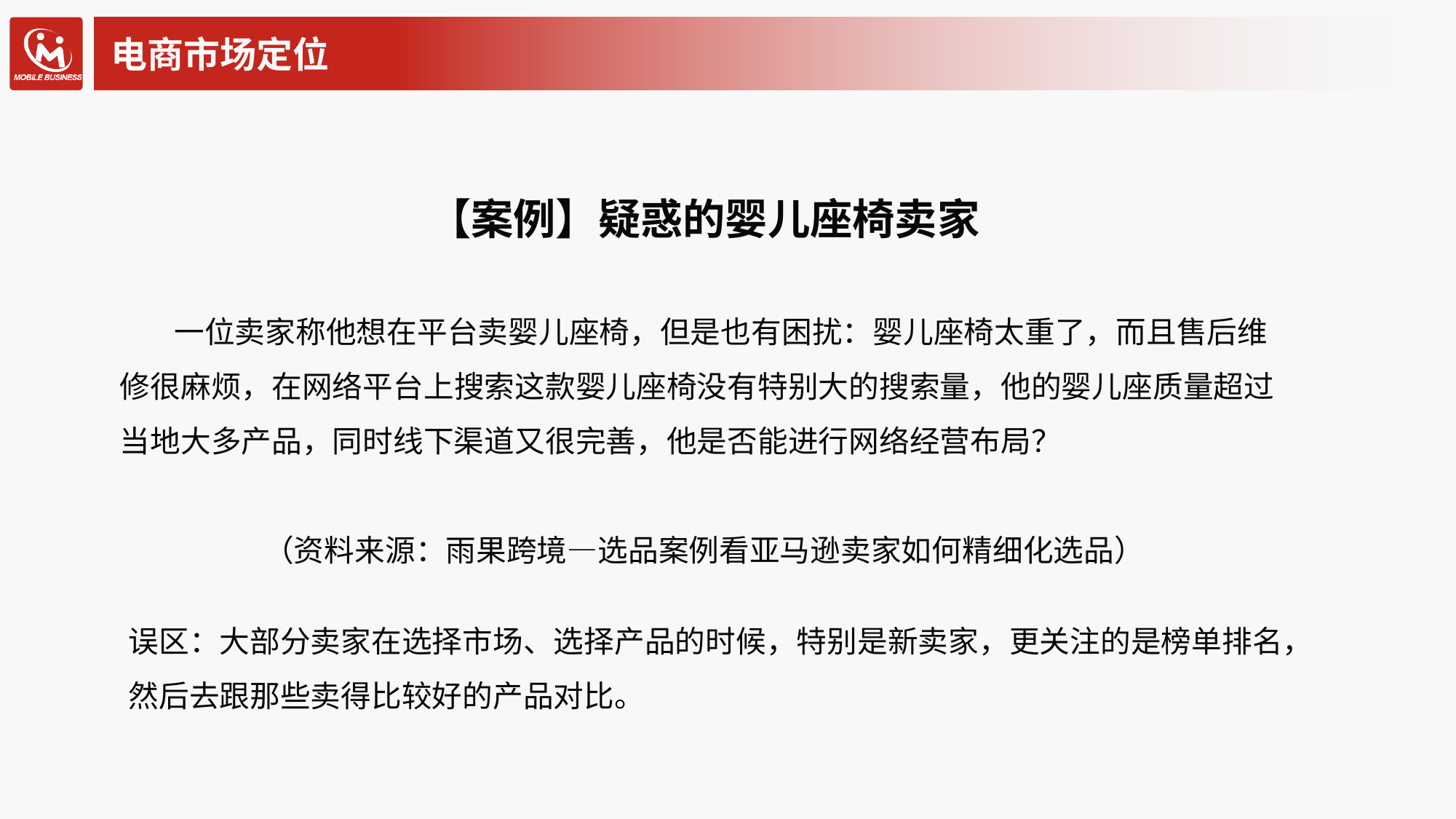

# 电商市场定位
【案例】疑惑的婴儿座椅卖家

       一位卖家称他想在平台卖婴儿座椅，但是也有困扰：婴儿座椅太重了，而且售后维修很麻烦，在网络平台上搜索这款婴儿座椅没有特别大的搜索量，他的婴儿座质量超过当地大多产品，同时线下渠道又很完善，他是否能进行网络经营布局？

（资料来源：雨果跨境—选品案例看亚马逊卖家如何精细化选品）
误区：大部分卖家在选择市场、选择产品的时候，特别是新卖家，更关注的是榜单排名，然后去跟那些卖得比较好的产品对比。